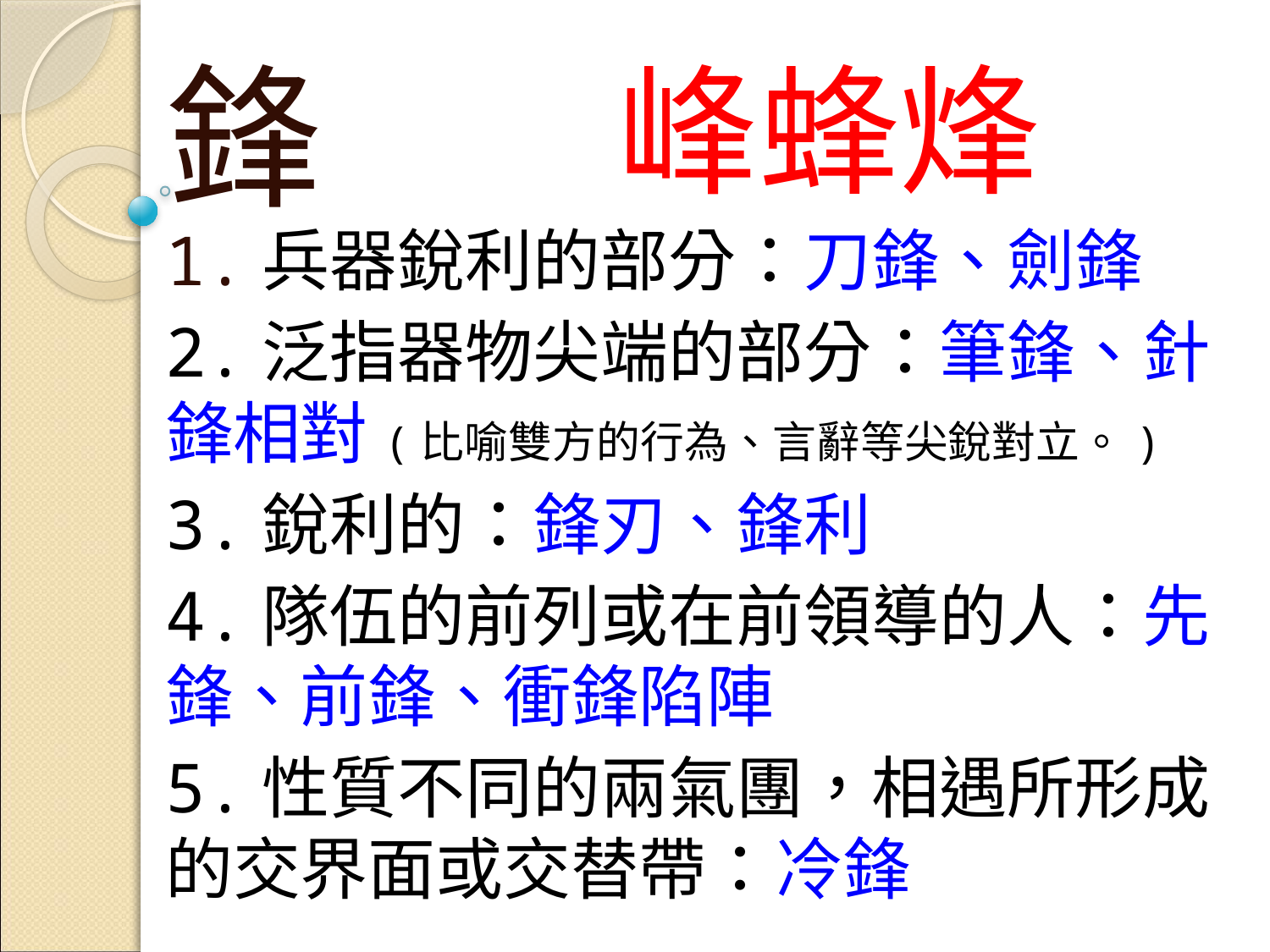

鋒
# 峰蜂烽
1.兵器銳利的部分：刀鋒、劍鋒
2.泛指器物尖端的部分：筆鋒、針鋒相對(比喻雙方的行為、言辭等尖銳對立。)
3.銳利的：鋒刃、鋒利
4.隊伍的前列或在前領導的人：先鋒、前鋒、衝鋒陷陣
5.性質不同的兩氣團，相遇所形成的交界面或交替帶：冷鋒